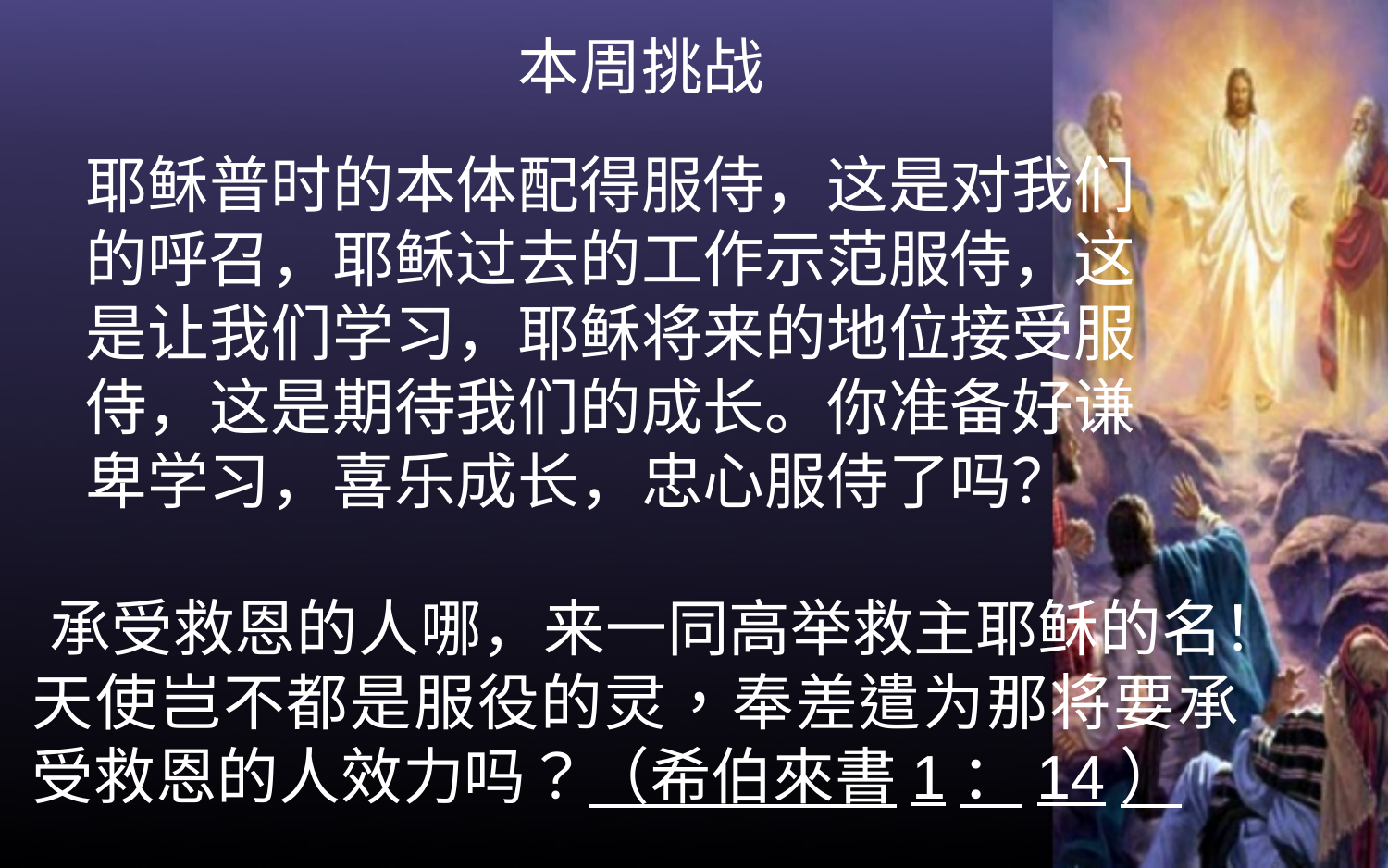

本周挑战
耶稣普时的本体配得服侍，这是对我们的呼召，耶稣过去的工作示范服侍，这是让我们学习，耶稣将来的地位接受服侍，这是期待我们的成长。你准备好谦卑学习，喜乐成长，忠心服侍了吗？
承受救恩的人哪，来一同高举救主耶稣的名！
天使岂不都是服役的灵，奉差遣为那将要承受救恩的人效力吗？（希伯來書1：14）